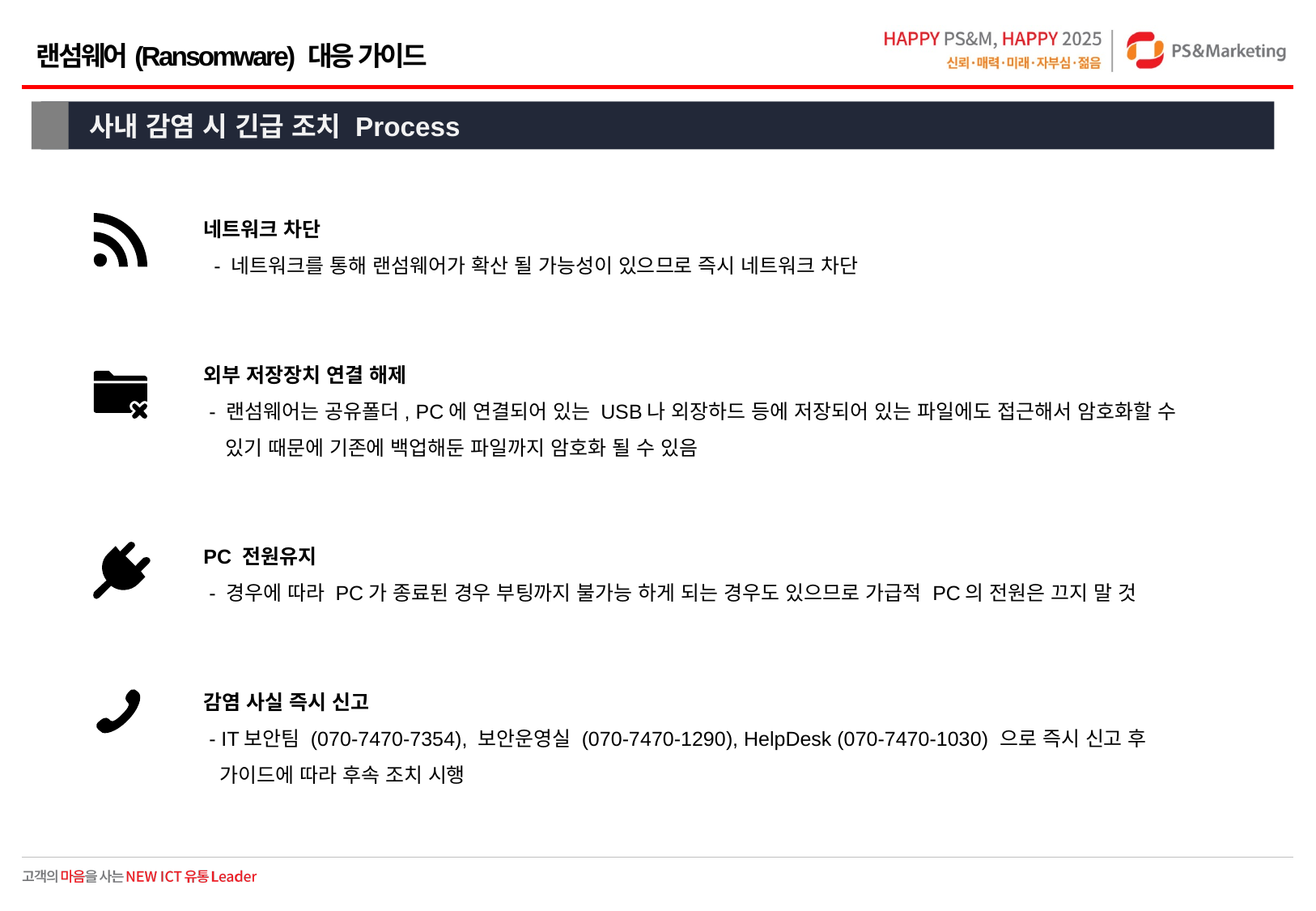

랜섬웨어(Ransomware) 대응 가이드

    사내 감염 시 긴급 조치 Process
네트워크 차단
 - 네트워크를 통해 랜섬웨어가 확산 될 가능성이 있으므로 즉시 네트워크 차단

외부 저장장치 연결 해제
 - 랜섬웨어는 공유폴더, PC에 연결되어 있는 USB나 외장하드 등에 저장되어 있는 파일에도 접근해서 암호화할 수
   있기 때문에 기존에 백업해둔 파일까지 암호화 될 수 있음

PC 전원유지
 - 경우에 따라 PC가 종료된 경우 부팅까지 불가능 하게 되는 경우도 있으므로 가급적 PC의 전원은 끄지 말 것

감염 사실 즉시 신고
 - IT보안팀 (070-7470-7354), 보안운영실 (070-7470-1290), HelpDesk (070-7470-1030) 으로 즉시 신고 후
  가이드에 따라 후속 조치 시행